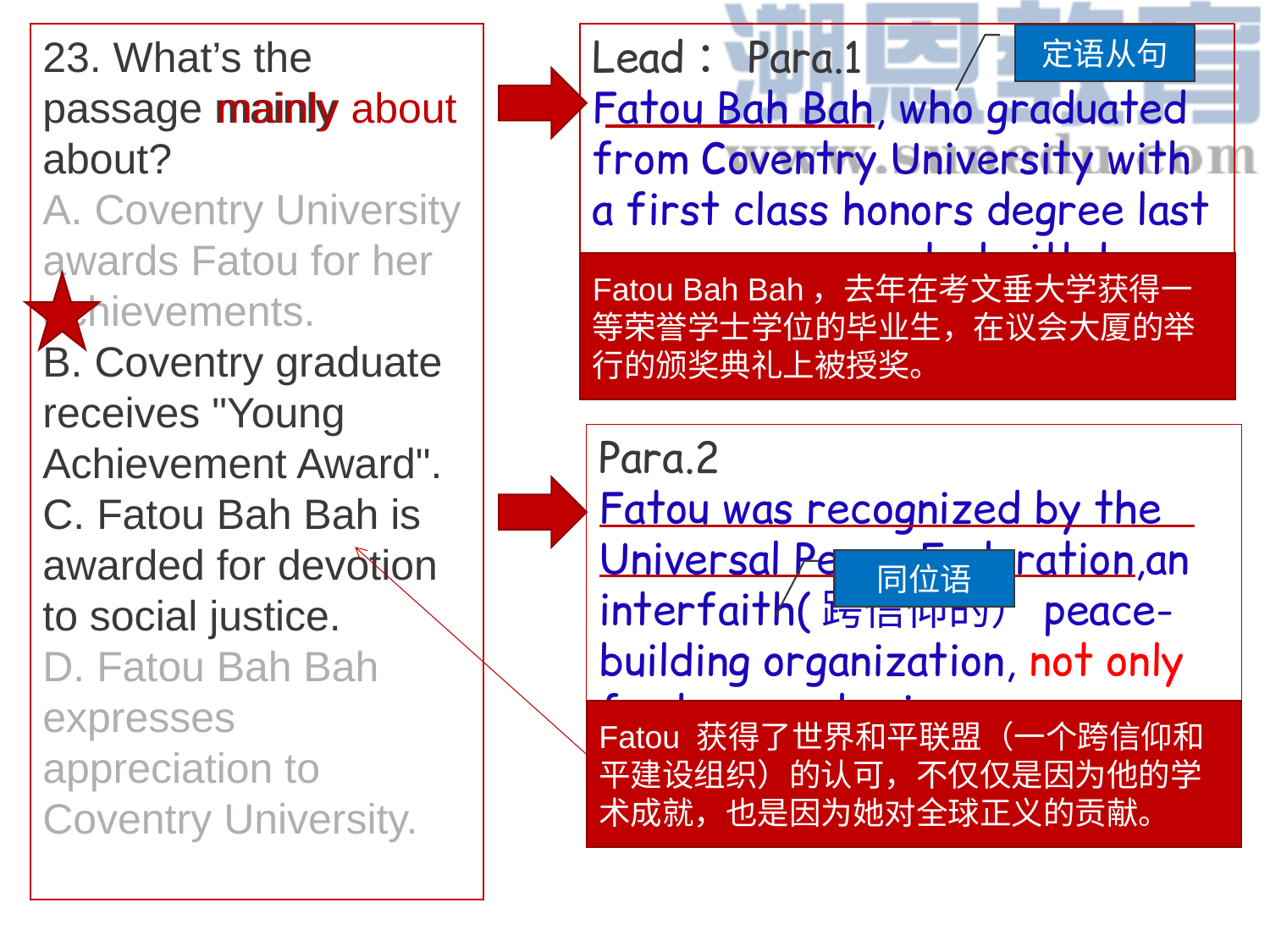

23. What’s the passage mainly about?
A. Coventry University awards Fatou for her achievements.
B. Coventry graduate receives "Young Achievement Award".
C. Fatou Bah Bah is awarded for devotion to social justice.
D. Fatou Bah Bah expresses appreciation to Coventry University.

Lead：Para.1
Fatou Bah Bah, who graduated from Coventry University with a first class honors degree last year, was presented with her award at a ceremony in the Houses of Parliament.
定语从句

mainly about
Fatou Bah Bah，去年在考文垂大学获得一等荣誉学士学位的毕业生，在议会大厦的举行的颁奖典礼上被授奖。

Para.2
Fatou was recognized by the Universal Peace Federation,an interfaith(跨信仰的）peace-building organization, not only for her academic accomplishments but also her commitment to global justice.

同位语
Fatou 获得了世界和平联盟（一个跨信仰和平建设组织）的认可，不仅仅是因为他的学术成就，也是因为她对全球正义的贡献。